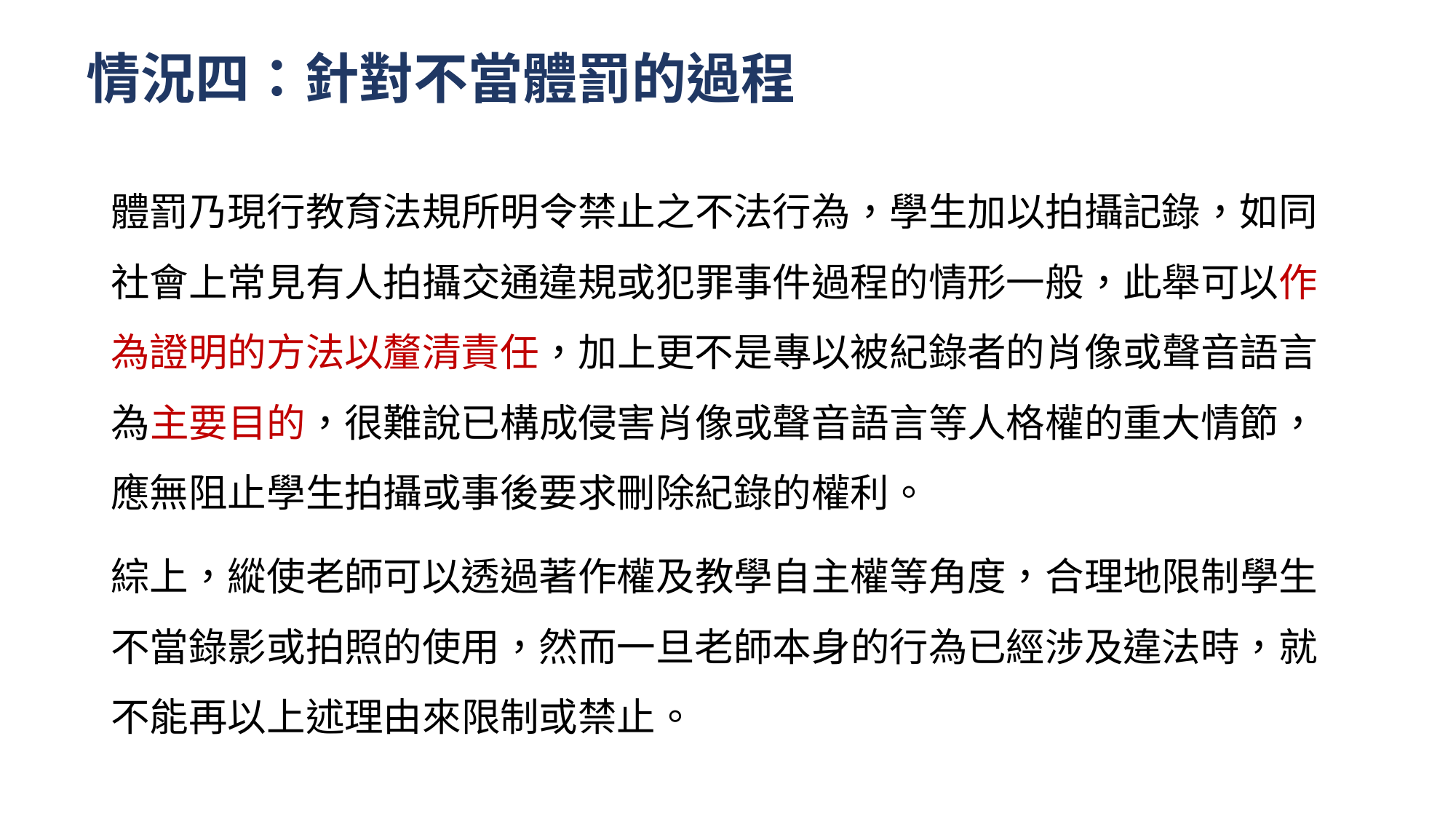

情況四：針對不當體罰的過程
體罰乃現行教育法規所明令禁止之不法行為，學生加以拍攝記錄，如同社會上常見有人拍攝交通違規或犯罪事件過程的情形一般，此舉可以作為證明的方法以釐清責任，加上更不是專以被紀錄者的肖像或聲音語言為主要目的，很難說已構成侵害肖像或聲音語言等人格權的重大情節，應無阻止學生拍攝或事後要求刪除紀錄的權利。
綜上，縱使老師可以透過著作權及教學自主權等角度，合理地限制學生不當錄影或拍照的使用，然而一旦老師本身的行為已經涉及違法時，就不能再以上述理由來限制或禁止。